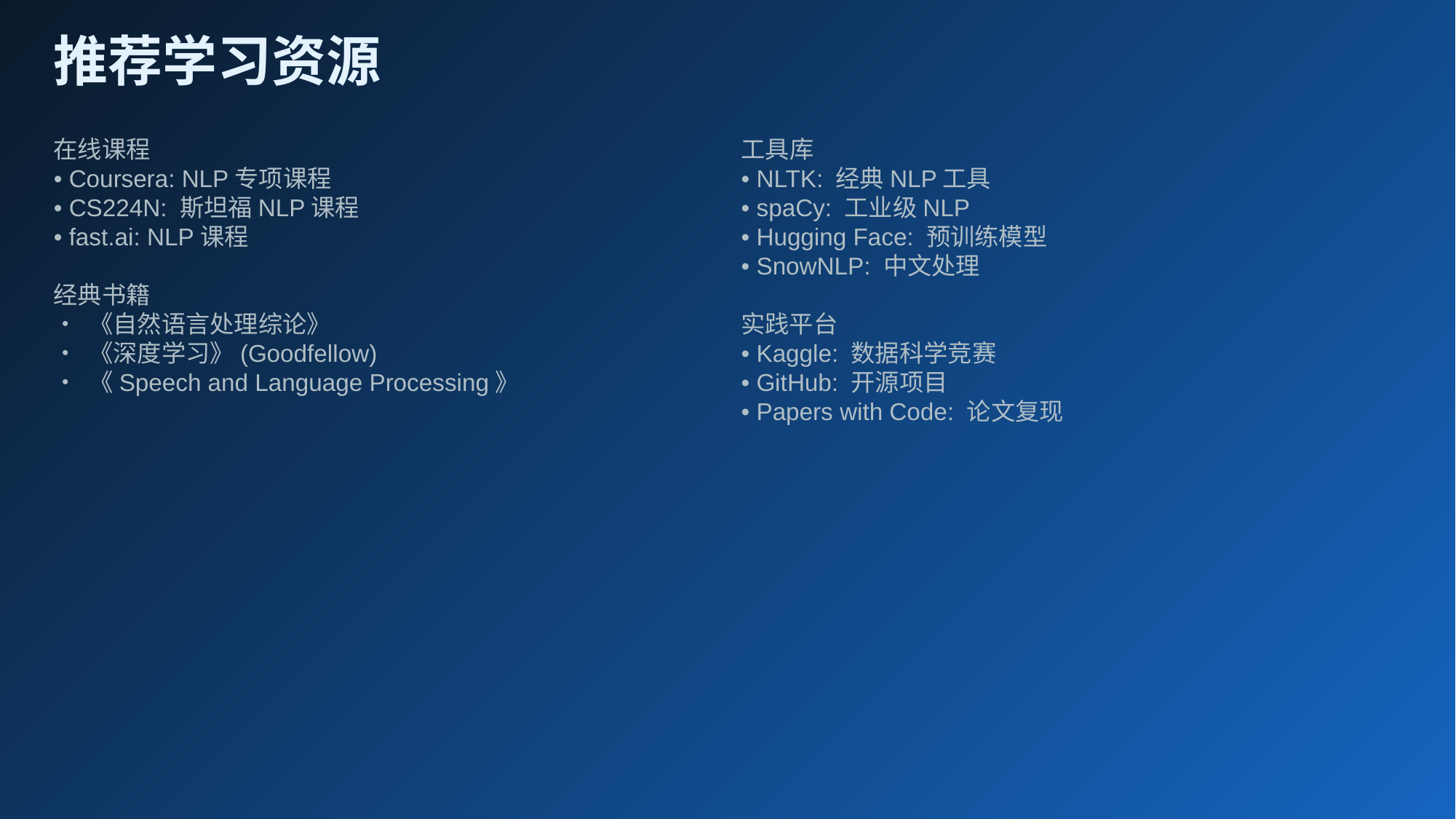

推荐学习资源
在线课程
• Coursera: NLP专项课程
• CS224N: 斯坦福NLP课程
• fast.ai: NLP课程

经典书籍
• 《自然语言处理综论》
• 《深度学习》(Goodfellow)
• 《Speech and Language Processing》
工具库
• NLTK: 经典NLP工具
• spaCy: 工业级NLP
• Hugging Face: 预训练模型
• SnowNLP: 中文处理

实践平台
• Kaggle: 数据科学竞赛
• GitHub: 开源项目
• Papers with Code: 论文复现